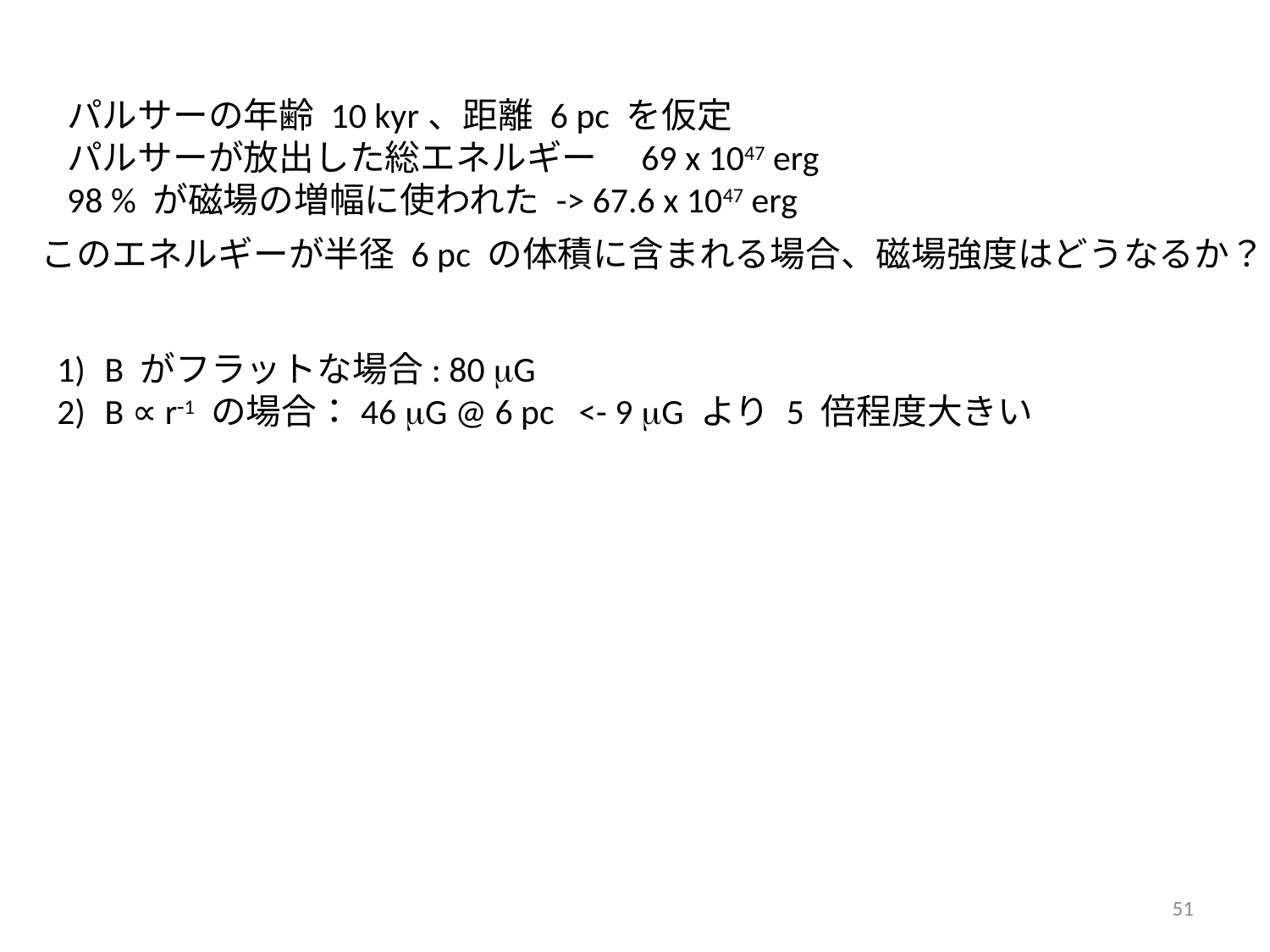

パルサーの年齢 10 kyr、距離 6 pc を仮定
パルサーが放出した総エネルギー　69 x 1047 erg
98 % が磁場の増幅に使われた -> 67.6 x 1047 erg

このエネルギーが半径 6 pc の体積に含まれる場合、磁場強度はどうなるか？
B がフラットな場合: 80 μG
B ∝ r−1 の場合：46 μG @ 6 pc   <- 9 μG より 5 倍程度大きい
51